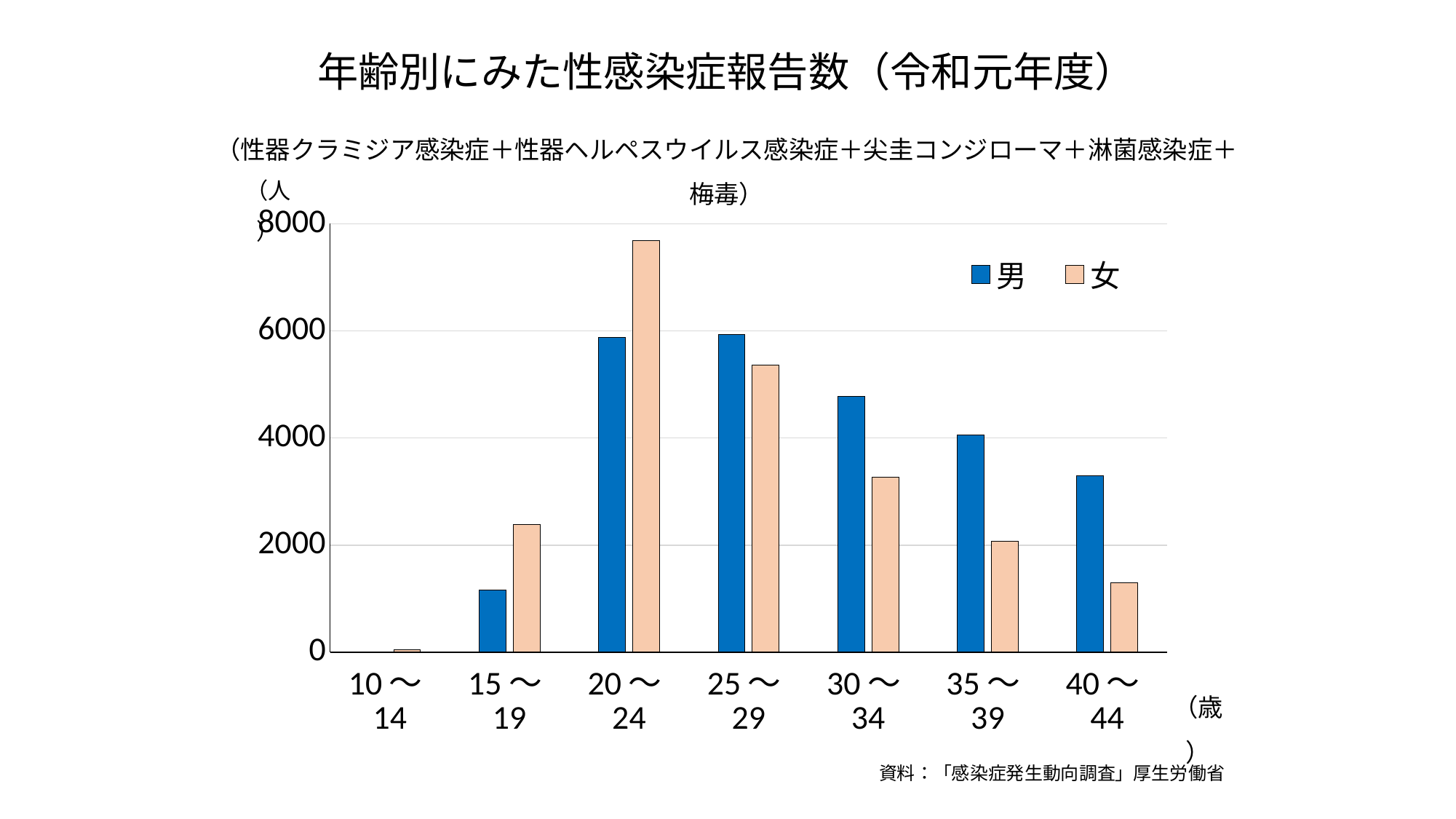

年齢別にみた性感染症報告数（令和元年度）
（性器クラミジア感染症＋性器ヘルペスウイルス感染症＋尖圭コンジローマ＋淋菌感染症＋梅毒）
（人）

### Chart

| Category | 男 | 女 |
|---|---|---|
| 10～14 | 9.0 | 42.0 |
| 15～19 | 1159.0 | 2381.0 |
| 20～24 | 5877.0 | 7684.0 |
| 25～29 | 5936.0 | 5356.0 |
| 30～34 | 4773.0 | 3271.0 |
| 35～39 | 4056.0 | 2071.0 |
| 40～44 | 3293.0 | 1293.0 |
（歳）
資料：「感染症発生動向調査」厚生労働省